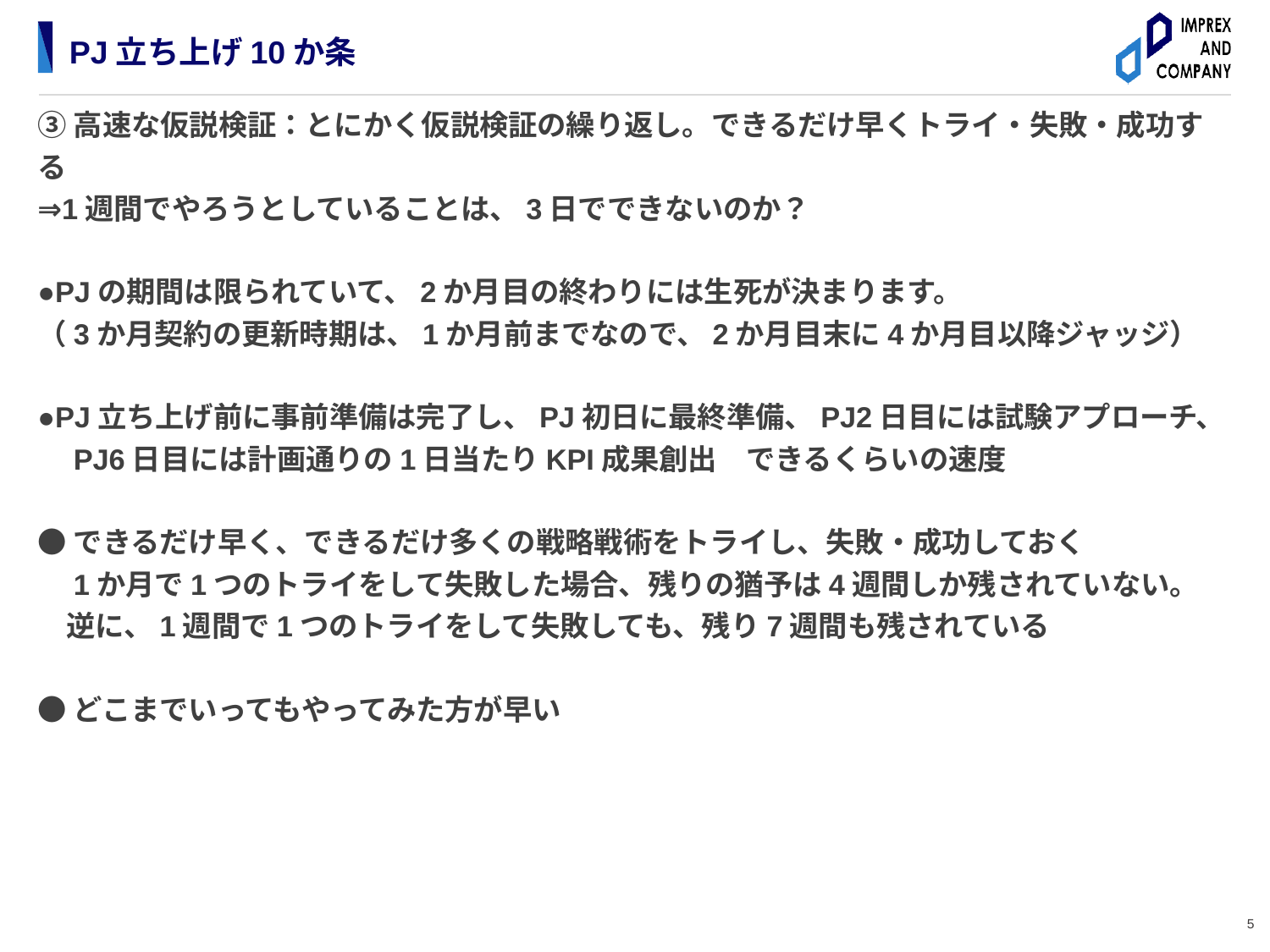

# PJ立ち上げ10か条
③高速な仮説検証：とにかく仮説検証の繰り返し。できるだけ早くトライ・失敗・成功する
⇒1週間でやろうとしていることは、3日でできないのか？

●PJの期間は限られていて、2か月目の終わりには生死が決まります。
（3か月契約の更新時期は、1か月前までなので、2か月目末に4か月目以降ジャッジ）

●PJ立ち上げ前に事前準備は完了し、PJ初日に最終準備、PJ2日目には試験アプローチ、
　PJ6日目には計画通りの1日当たりKPI成果創出　できるくらいの速度

●できるだけ早く、できるだけ多くの戦略戦術をトライし、失敗・成功しておく
　1か月で1つのトライをして失敗した場合、残りの猶予は4週間しか残されていない。
　逆に、1週間で1つのトライをして失敗しても、残り7週間も残されている

●どこまでいってもやってみた方が早い
5